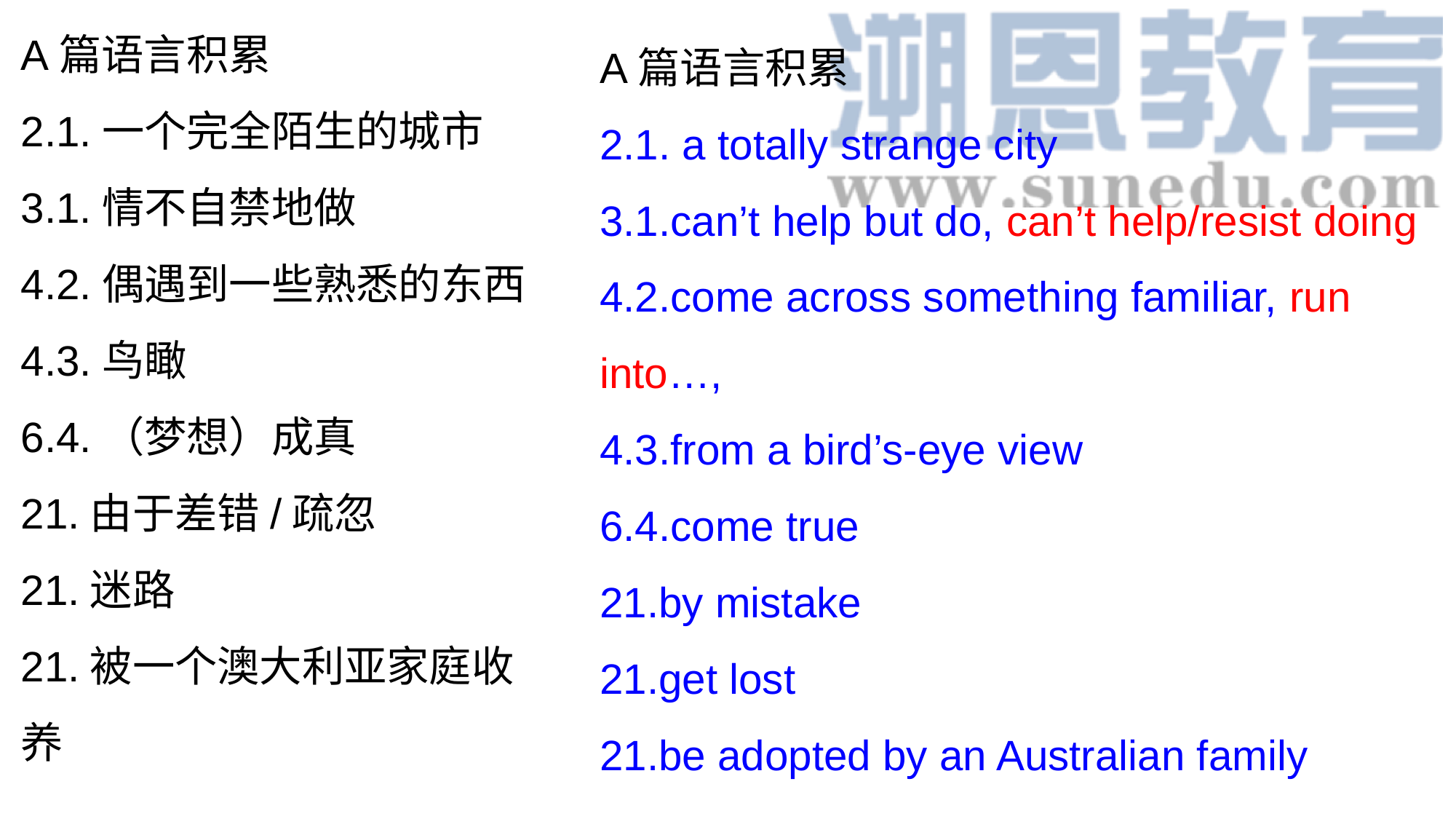

A篇语言积累
2.1. a totally strange city
3.1.can’t help but do, can’t help/resist doing
4.2.come across something familiar, run into…,
4.3.from a bird’s-eye view
6.4.come true
21.by mistake
21.get lost
21.be adopted by an Australian family

A篇语言积累
2.1.一个完全陌生的城市
3.1.情不自禁地做
4.2.偶遇到一些熟悉的东西
4.3.鸟瞰
6.4.（梦想）成真
21.由于差错/疏忽
21.迷路
21.被一个澳大利亚家庭收养